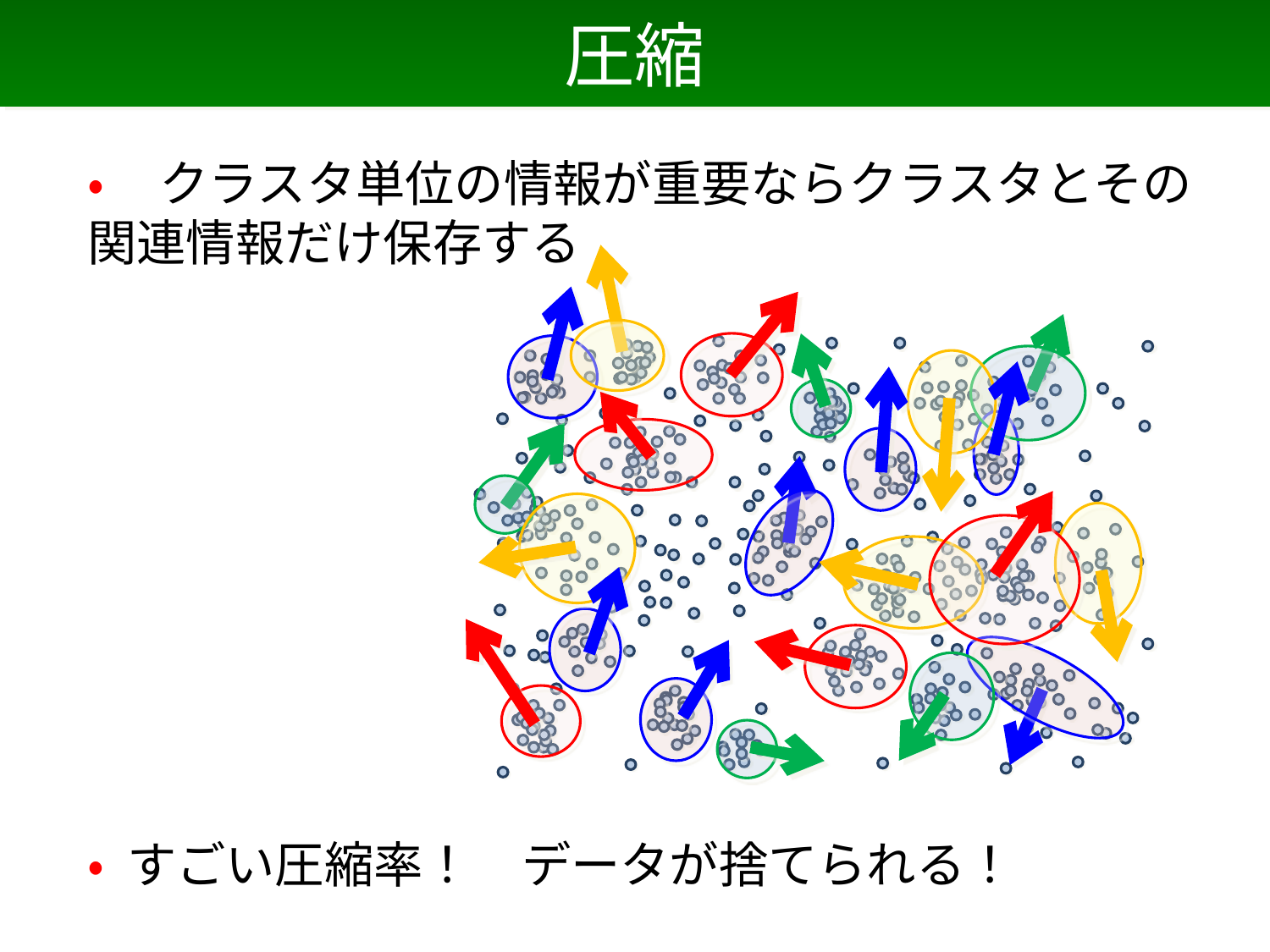

# 圧縮
• クラスタ単位の情報が重要ならクラスタとその関連情報だけ保存する

• すごい圧縮率！　データが捨てられる！